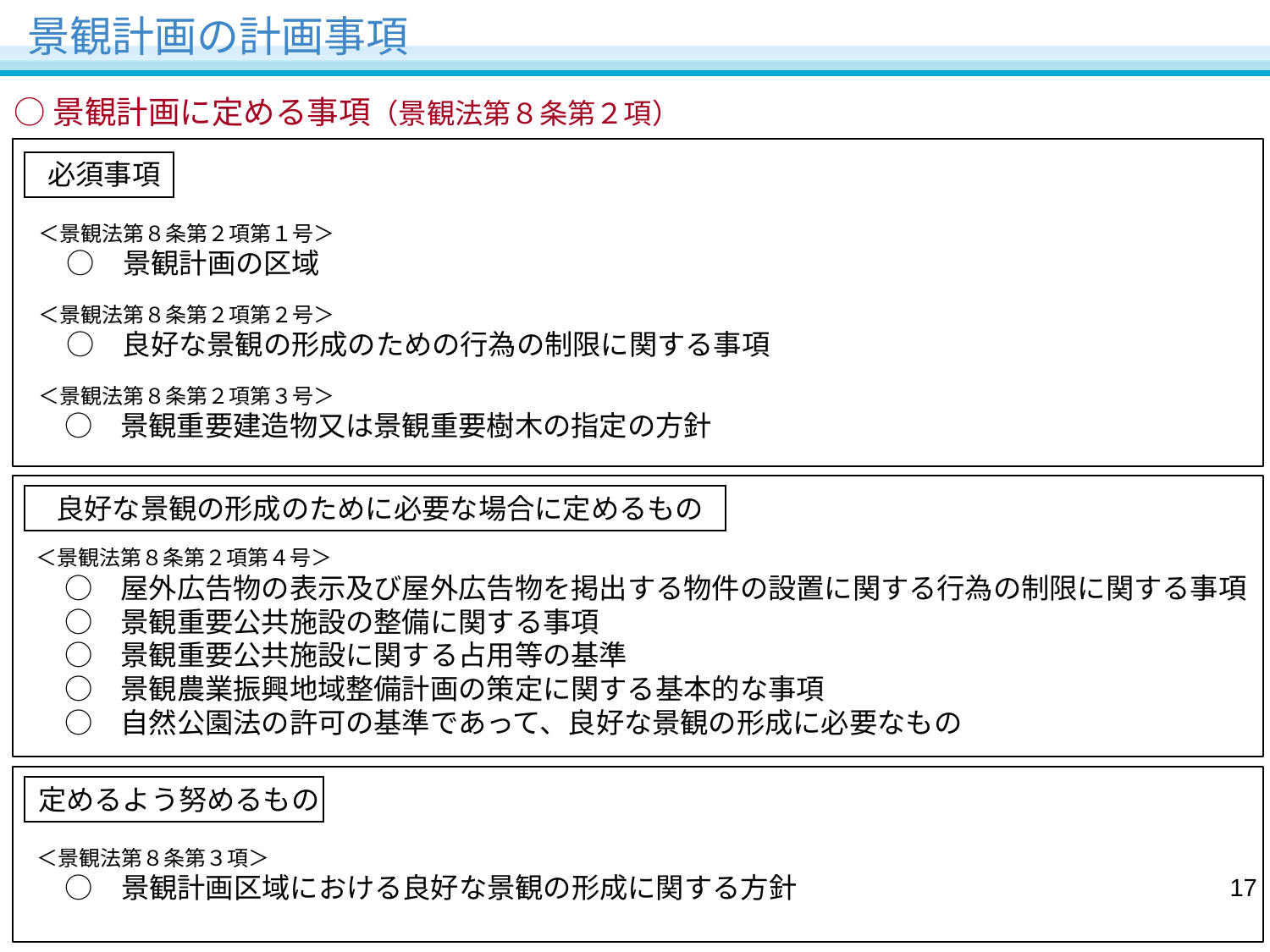

景観計画の計画事項

○景観計画に定める事項（景観法第８条第２項）

必須事項
＜景観法第８条第２項第１号＞
　○　景観計画の区域

＜景観法第８条第２項第２号＞
　○　良好な景観の形成のための行為の制限に関する事項

＜景観法第８条第２項第３号＞
　 ○　景観重要建造物又は景観重要樹木の指定の方針

良好な景観の形成のために必要な場合に定めるもの

＜景観法第８条第２項第４号＞
　○　屋外広告物の表示及び屋外広告物を掲出する物件の設置に関する行為の制限に関する事項
　○　景観重要公共施設の整備に関する事項
　○　景観重要公共施設に関する占用等の基準
　○　景観農業振興地域整備計画の策定に関する基本的な事項
　○　自然公園法の許可の基準であって、良好な景観の形成に必要なもの

定めるよう努めるもの
＜景観法第８条第３項＞
　○　景観計画区域における良好な景観の形成に関する方針
17